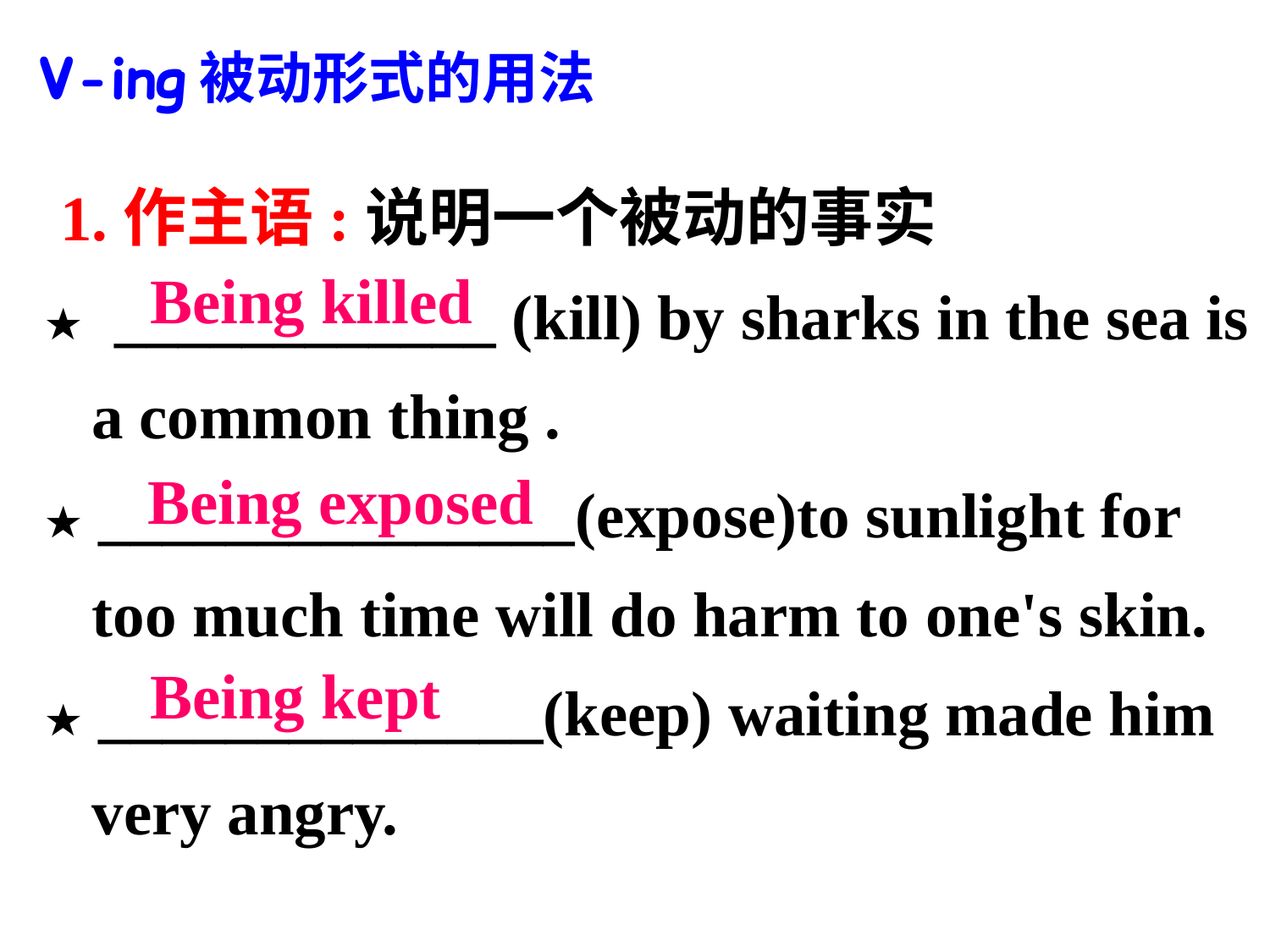

V-ing被动形式的用法
 1.作主语:说明一个被动的事实
★  ____________ (kill) by sharks in the sea is a common thing .
★ _______________(expose)to sunlight for too much time will do harm to one's skin.
★ ______________(keep) waiting made him very angry.
Being killed
Being exposed
Being kept